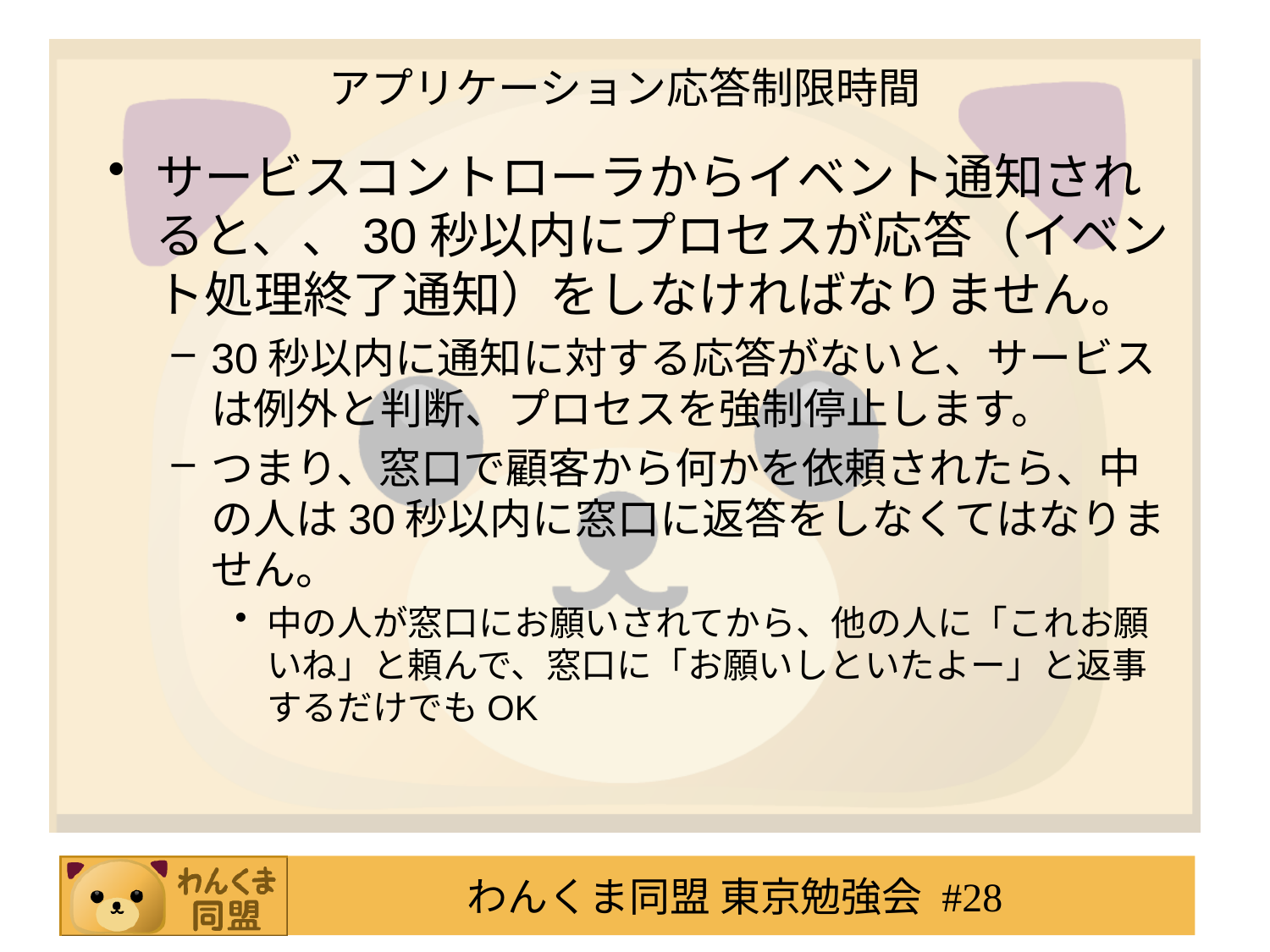

# アプリケーション応答制限時間
サービスコントローラからイベント通知されると、、30秒以内にプロセスが応答（イベント処理終了通知）をしなければなりません。
30秒以内に通知に対する応答がないと、サービスは例外と判断、プロセスを強制停止します。
つまり、窓口で顧客から何かを依頼されたら、中の人は30秒以内に窓口に返答をしなくてはなりません。
中の人が窓口にお願いされてから、他の人に「これお願いね」と頼んで、窓口に「お願いしといたよー」と返事するだけでもOK